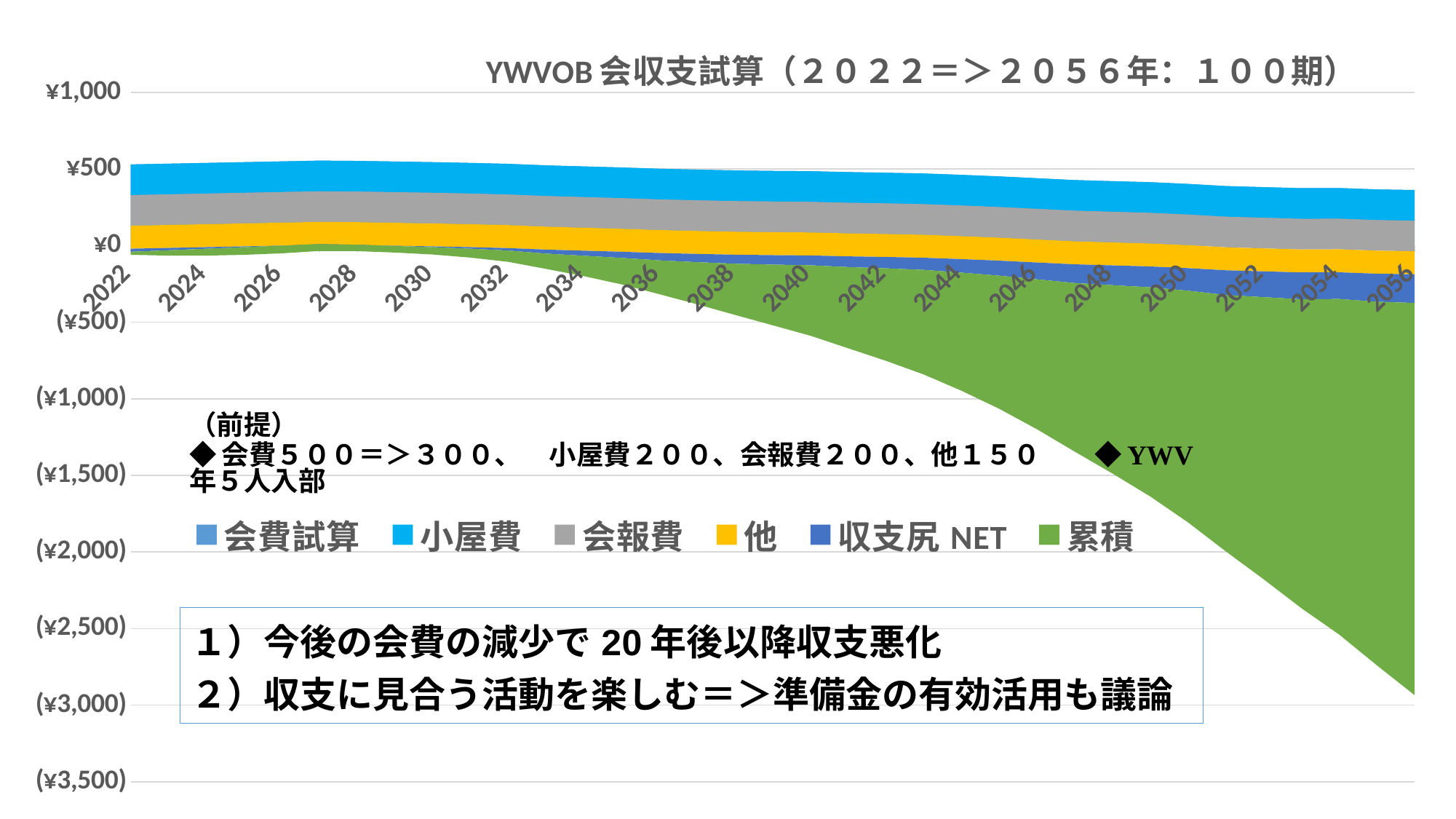

### Chart: YWVOB会収支試算（２０２２＝＞２０５６年：１００期）

| Category | 会費試算 | 小屋費 | 会報費 | 他 | 収支尻NET | 累積 |
|---|---|---|---|---|---|---|
| 2022 | 530.0 | -200.0 | -200.0 | -150.0 | -20.0 | -20.0 |
| 2023 | 535.0 | -200.0 | -200.0 | -150.0 | -15.0 | -35.0 |
| 2024 | 540.0 | -200.0 | -200.0 | -150.0 | -10.0 | -45.0 |
| 2025 | 545.0 | -200.0 | -200.0 | -150.0 | -5.0 | -50.0 |
| 2026 | 550.0 | -200.0 | -200.0 | -150.0 | 0.0 | -50.0 |
| 2027 | 555.0 | -200.0 | -200.0 | -150.0 | 5.0 | -45.0 |
| 2028 | 553.0 | -200.0 | -200.0 | -150.0 | 3.0 | -42.0 |
| 2029 | 549.0 | -200.0 | -200.0 | -150.0 | -1.0 | -43.0 |
| 2030 | 545.0 | -200.0 | -200.0 | -150.0 | -5.0 | -48.0 |
| 2031 | 540.0 | -200.0 | -200.0 | -150.0 | -10.0 | -58.0 |
| 2032 | 534.0 | -200.0 | -200.0 | -150.0 | -16.0 | -74.0 |
| 2033 | 524.0 | -200.0 | -200.0 | -150.0 | -26.0 | -100.0 |
| 2034 | 517.0 | -200.0 | -200.0 | -150.0 | -33.0 | -133.0 |
| 2035 | 510.0 | -200.0 | -200.0 | -150.0 | -40.0 | -173.0 |
| 2036 | 502.0 | -200.0 | -200.0 | -150.0 | -48.0 | -221.0 |
| 2037 | 496.0 | -200.0 | -200.0 | -150.0 | -54.0 | -275.0 |
| 2038 | 491.0 | -200.0 | -200.0 | -150.0 | -59.0 | -334.0 |
| 2039 | 488.0 | -200.0 | -200.0 | -150.0 | -62.0 | -396.0 |
| 2040 | 486.0 | -200.0 | -200.0 | -150.0 | -64.0 | -460.0 |
| 2041 | 480.0 | -200.0 | -200.0 | -150.0 | -70.0 | -530.0 |
| 2042 | 476.0 | -200.0 | -200.0 | -150.0 | -74.0 | -604.0 |
| 2043 | 471.0 | -200.0 | -200.0 | -150.0 | -79.0 | -683.0 |
| 2044 | 462.0 | -200.0 | -200.0 | -150.0 | -88.0 | -771.0 |
| 2045 | 452.0 | -200.0 | -200.0 | -150.0 | -98.0 | -869.0 |
| 2046 | 440.0 | -200.0 | -200.0 | -150.0 | -110.0 | -979.0 |
| 2047 | 428.0 | -200.0 | -200.0 | -150.0 | -122.0 | -1101.0 |
| 2048 | 421.0 | -200.0 | -200.0 | -150.0 | -129.0 | -1230.0 |
| 2049 | 414.0 | -200.0 | -200.0 | -150.0 | -136.0 | -1366.0 |
| 2050 | 403.0 | -200.0 | -200.0 | -150.0 | -147.0 | -1513.0 |
| 2051 | 389.0 | -200.0 | -200.0 | -150.0 | -161.0 | -1674.0 |
| 2052 | 382.0 | -200.0 | -200.0 | -150.0 | -168.0 | -1842.0 |
| 2053 | 375.0 | -200.0 | -200.0 | -150.0 | -175.0 | -2017.0 |
| 2054 | 376.0 | -200.0 | -200.0 | -150.0 | -174.0 | -2191.0 |
| 2055 | 367.0 | -200.0 | -200.0 | -150.0 | -183.0 | -2374.0 |
| 2056 | 363.0 | -200.0 | -200.0 | -150.0 | -187.0 | -2561.0 |